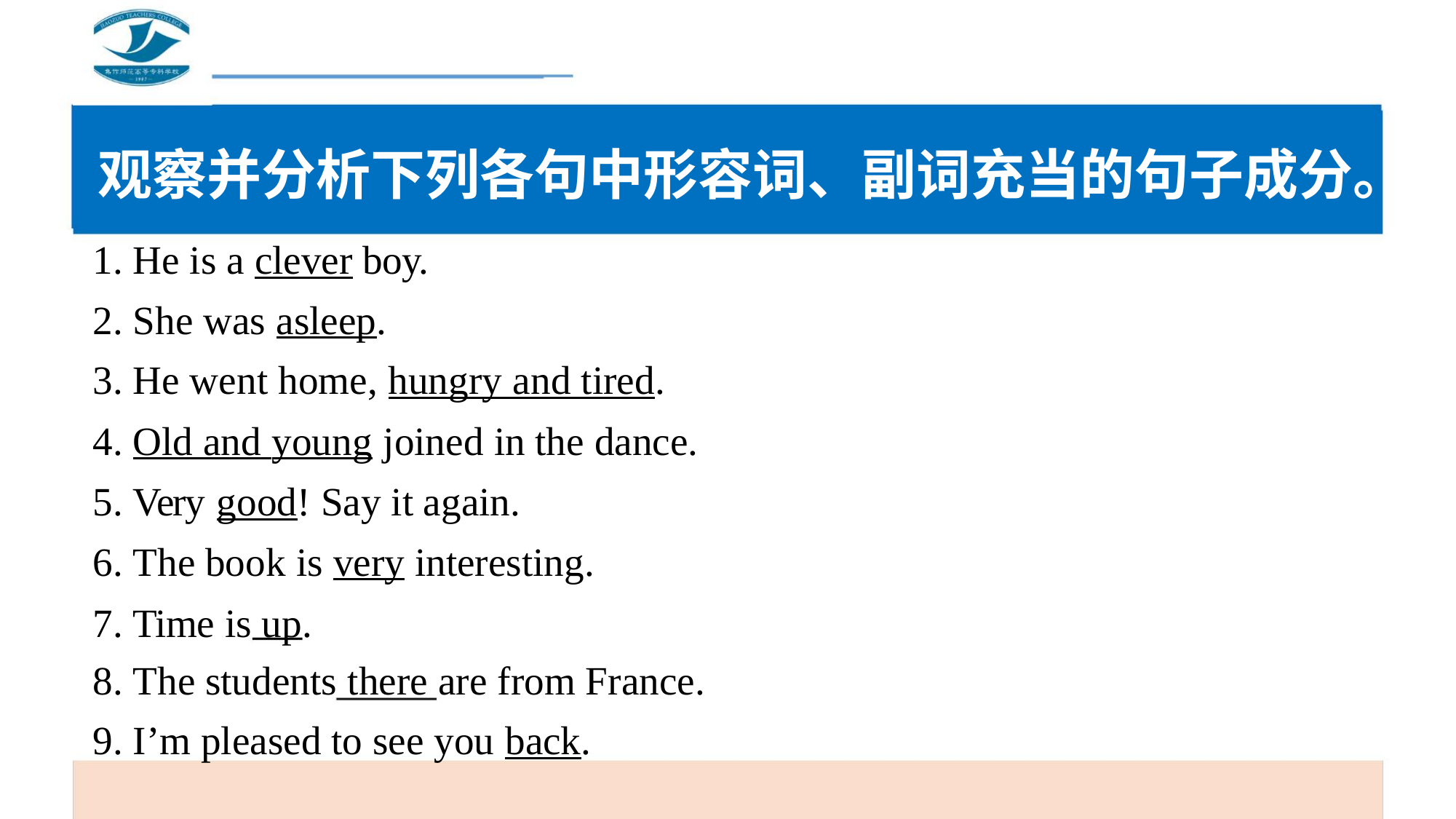

观察并分析下列各句中形容词、副词充当的句子成分。
1. He is a clever boy.
2. She was asleep.
3. He went home, hungry and tired.
4. Old and young joined in the dance.
5. Very good! Say it again.
6. The book is very interesting.
7. Time is up.
8. The students there are from France.
9. I’m pleased to see you back.